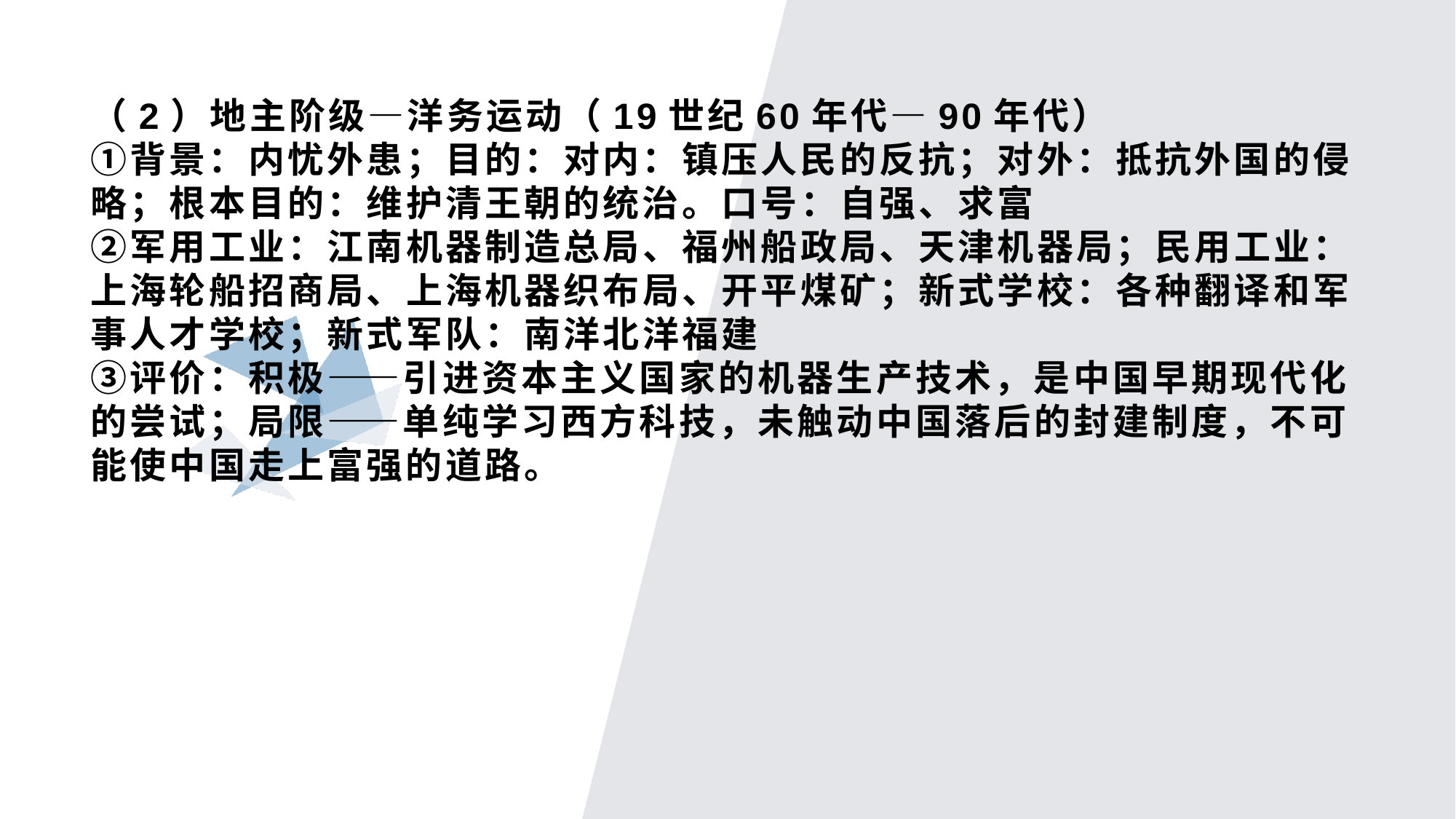

# （2）地主阶级—洋务运动（19世纪60年代—90年代） ①背景：内忧外患；目的：对内：镇压人民的反抗；对外：抵抗外国的侵略；根本目的：维护清王朝的统治。口号：自强、求富 ②军用工业：江南机器制造总局、福州船政局、天津机器局；民用工业：上海轮船招商局、上海机器织布局、开平煤矿；新式学校：各种翻译和军事人才学校；新式军队：南洋北洋福建 ③评价：积极——引进资本主义国家的机器生产技术，是中国早期现代化的尝试；局限——单纯学习西方科技，未触动中国落后的封建制度，不可能使中国走上富强的道路。